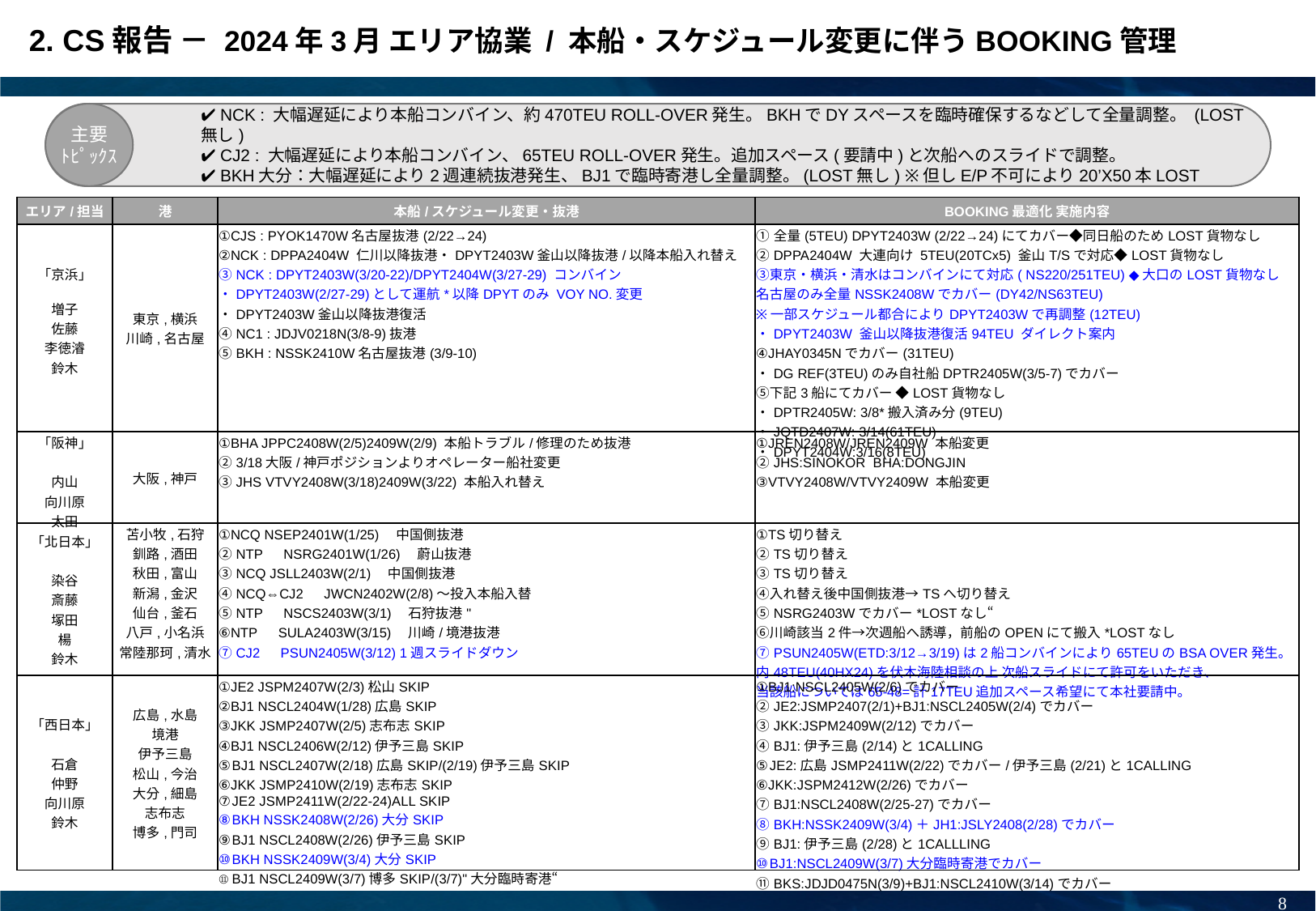

2. CS報告 － 2024年3月 エリア協業 / 本船・スケジュール変更に伴うBOOKING管理
主要
ﾄﾋﾟｯｸｽ
✔ NCK : 大幅遅延により本船コンバイン、約470TEU ROLL-OVER発生。BKHでDYスペースを臨時確保するなどして全量調整。 (LOST無し)
✔ CJ2 : 大幅遅延により本船コンバイン、65TEU ROLL-OVER発生。追加スペース(要請中)と次船へのスライドで調整。
✔ BKH大分：大幅遅延により2週連続抜港発生、BJ1で臨時寄港し全量調整。(LOST無し) ※但しE/P不可により20’X50本LOST
| エリア/担当 | 港 | 本船/スケジュール変更・抜港 | BOOKING最適化 実施内容 |
| --- | --- | --- | --- |
| 「京浜」 増子 佐藤 李徳濬 鈴木 | 東京,横浜 川崎,名古屋 | ①CJS : PYOK1470W名古屋抜港(2/22→24) ②NCK : DPPA2404W 仁川以降抜港・DPYT2403W釜山以降抜港/以降本船入れ替え ③NCK : DPYT2403W(3/20-22)/DPYT2404W(3/27-29) コンバイン ・DPYT2403W(2/27-29)として運航\*以降DPYTのみ VOY NO.変更 ・DPYT2403W釜山以降抜港復活 ④NC1 : JDJV0218N(3/8-9)抜港 ➄BKH : NSSK2410W名古屋抜港(3/9-10) | ①全量(5TEU) DPYT2403W (2/22→24)にてカバー◆同日船のためLOST貨物なし ②DPPA2404W 大連向け 5TEU(20TCx5) 釜山T/Sで対応◆LOST貨物なし ③東京・横浜・清水はコンバインにて対応( NS220/251TEU) ◆大口のLOST貨物なし 名古屋のみ全量NSSK2408Wでカバー(DY42/NS63TEU) ※一部スケジュール都合によりDPYT2403Wで再調整(12TEU) ・DPYT2403W 釜山以降抜港復活94TEU ダイレクト案内 ④JHAY0345Nでカバー(31TEU) ・DG REF(3TEU)のみ自社船DPTR2405W(3/5-7)でカバー ➄下記3船にてカバー ◆LOST貨物なし ・DPTR2405W: 3/8\*搬入済み分(9TEU) ・JQTD2407W: 3/14(61TEU) ・DPYT2404W:3/16(8TEU) |
| 「阪神」 内山 向川原 太田 | 大阪,神戸 | ①BHA JPPC2408W(2/5)2409W(2/9) 本船トラブル/修理のため抜港 ②3/18大阪/神戸ポジションよりオペレーター船社変更 ③JHS VTVY2408W(3/18)2409W(3/22) 本船入れ替え | ①JREN2408W/JREN2409W 本船変更 ②JHS:SINOKOR BHA:DONGJIN ③VTVY2408W/VTVY2409W 本船変更 |
| 「北日本」 染谷 斎藤 塚田 楊 鈴木 | 苫小牧,石狩 釧路,酒田 秋田,富山 新潟,金沢 仙台,釜石 八戸,小名浜 常陸那珂,清水 | ①NCQ NSEP2401W(1/25)　中国側抜港 ②NTP　NSRG2401W(1/26)　蔚山抜港 ③NCQ JSLL2403W(2/1)　中国側抜港 ④NCQ⇔CJ2　JWCN2402W(2/8)～投入本船入替 ⑤NTP　NSCS2403W(3/1)　石狩抜港" ⑥NTP　SULA2403W(3/15)　川崎/境港抜港 ⑦CJ2　PSUN2405W(3/12) 1週スライドダウン | ①TS切り替え ②TS切り替え ③TS切り替え ④入れ替え後中国側抜港→TSへ切り替え ⑤NSRG2403Wでカバー\*LOSTなし“ ⑥川崎該当2件→次週船へ誘導，前船のOPENにて搬入\*LOSTなし ⑦PSUN2405W(ETD:3/12→3/19)は2船コンバインにより65TEUのBSA OVER発生。 内48TEU(40HX24)を伏木海陸相談の上 次船スライドにて許可をいただき、 当該船については65-48=計17TEU追加スペース希望にて本社要請中。 |
| 「西日本」 石倉 仲野 向川原 鈴木 | 広島,水島 境港 伊予三島 松山,今治 大分,細島 志布志 博多,門司 | ①JE2 JSPM2407W(2/3)松山SKIP ②BJ1 NSCL2404W(1/28)広島SKIP ③JKK JSMP2407W(2/5)志布志SKIP ④BJ1 NSCL2406W(2/12)伊予三島SKIP ⑤BJ1 NSCL2407W(2/18)広島SKIP/(2/19)伊予三島SKIP ⑥JKK JSMP2410W(2/19)志布志SKIP ⑦JE2 JSMP2411W(2/22-24)ALL SKIP ⑧BKH NSSK2408W(2/26)大分SKIP ⑨BJ1 NSCL2408W(2/26)伊予三島SKIP ⑩BKH NSSK2409W(3/4)大分SKIP ⑪BJ1 NSCL2409W(3/7)博多SKIP/(3/7)"大分臨時寄港“ | ①BJ1:NSCL2405W(2/6)でカバー ②JE2:JSMP2407(2/1)+BJ1:NSCL2405W(2/4)でカバー ③JKK:JSPM2409W(2/12)でカバー ④BJ1:伊予三島(2/14)と1CALLING ⑤JE2:広島JSMP2411W(2/22)でカバー/伊予三島(2/21)と1CALLING ⑥JKK:JSPM2412W(2/26)でカバー ⑦BJ1:NSCL2408W(2/25-27)でカバー ⑧BKH:NSSK2409W(3/4)＋JH1:JSLY2408(2/28)でカバー ⑨BJ1:伊予三島(2/28)と1CALLLING ⑩BJ1:NSCL2409W(3/7)大分臨時寄港でカバー ⑪BKS:JDJD0475N(3/9)+BJ1:NSCL2410W(3/14)でカバー |
8